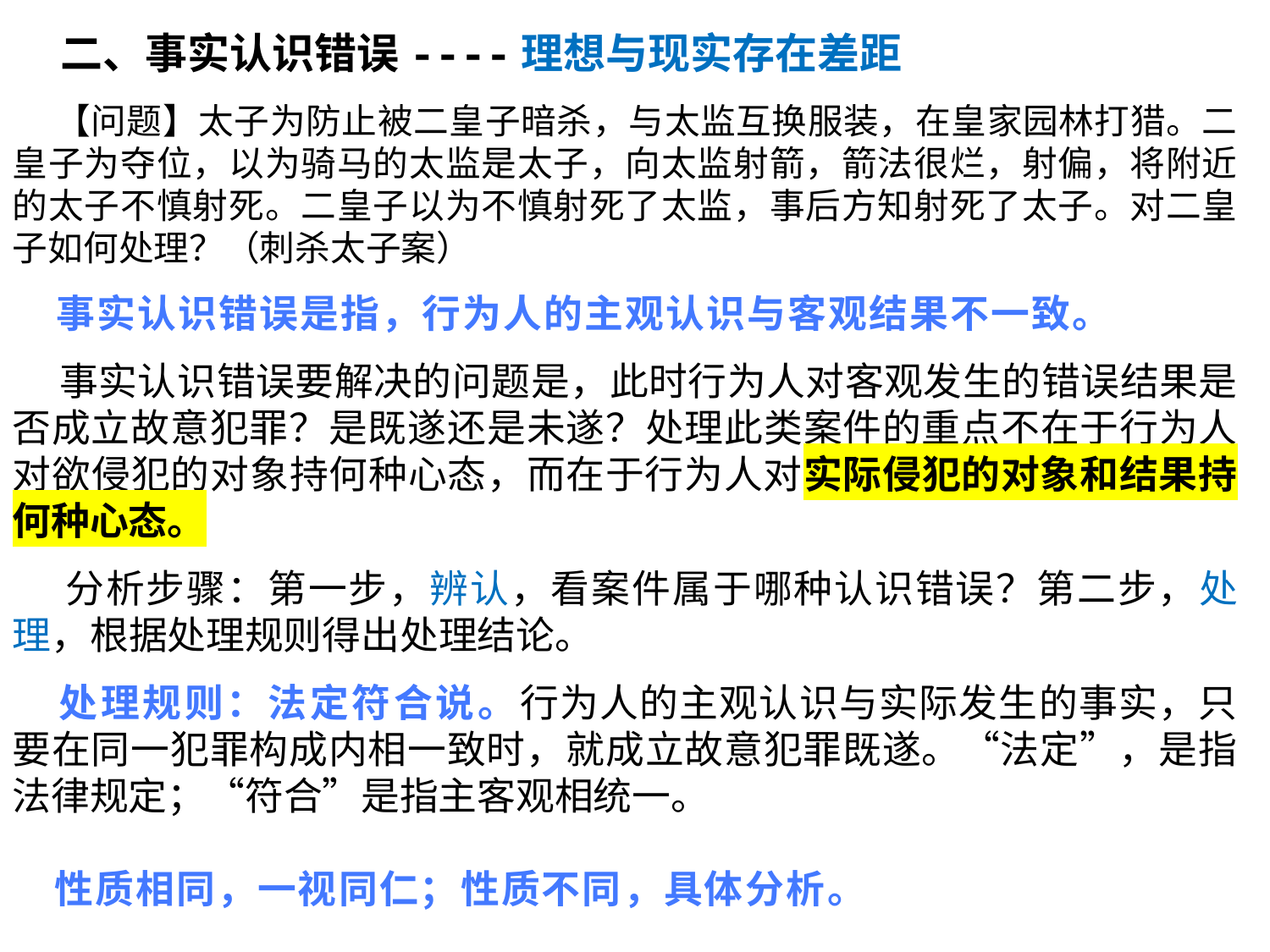

二、事实认识错误----理想与现实存在差距

    【问题】太子为防止被二皇子暗杀，与太监互换服装，在皇家园林打猎。二皇子为夺位，以为骑马的太监是太子，向太监射箭，箭法很烂，射偏，将附近的太子不慎射死。二皇子以为不慎射死了太监，事后方知射死了太子。对二皇子如何处理？（刺杀太子案）

    事实认识错误是指，行为人的主观认识与客观结果不一致。

    事实认识错误要解决的问题是，此时行为人对客观发生的错误结果是否成立故意犯罪？是既遂还是未遂？处理此类案件的重点不在于行为人对欲侵犯的对象持何种心态，而在于行为人对实际侵犯的对象和结果持何种心态。

    分析步骤：第一步，辨认，看案件属于哪种认识错误？第二步，处理，根据处理规则得出处理结论。

   处理规则：法定符合说。行为人的主观认识与实际发生的事实，只要在同一犯罪构成内相一致时，就成立故意犯罪既遂。“法定”，是指法律规定；“符合”是指主客观相统一。

   性质相同，一视同仁；性质不同，具体分析。